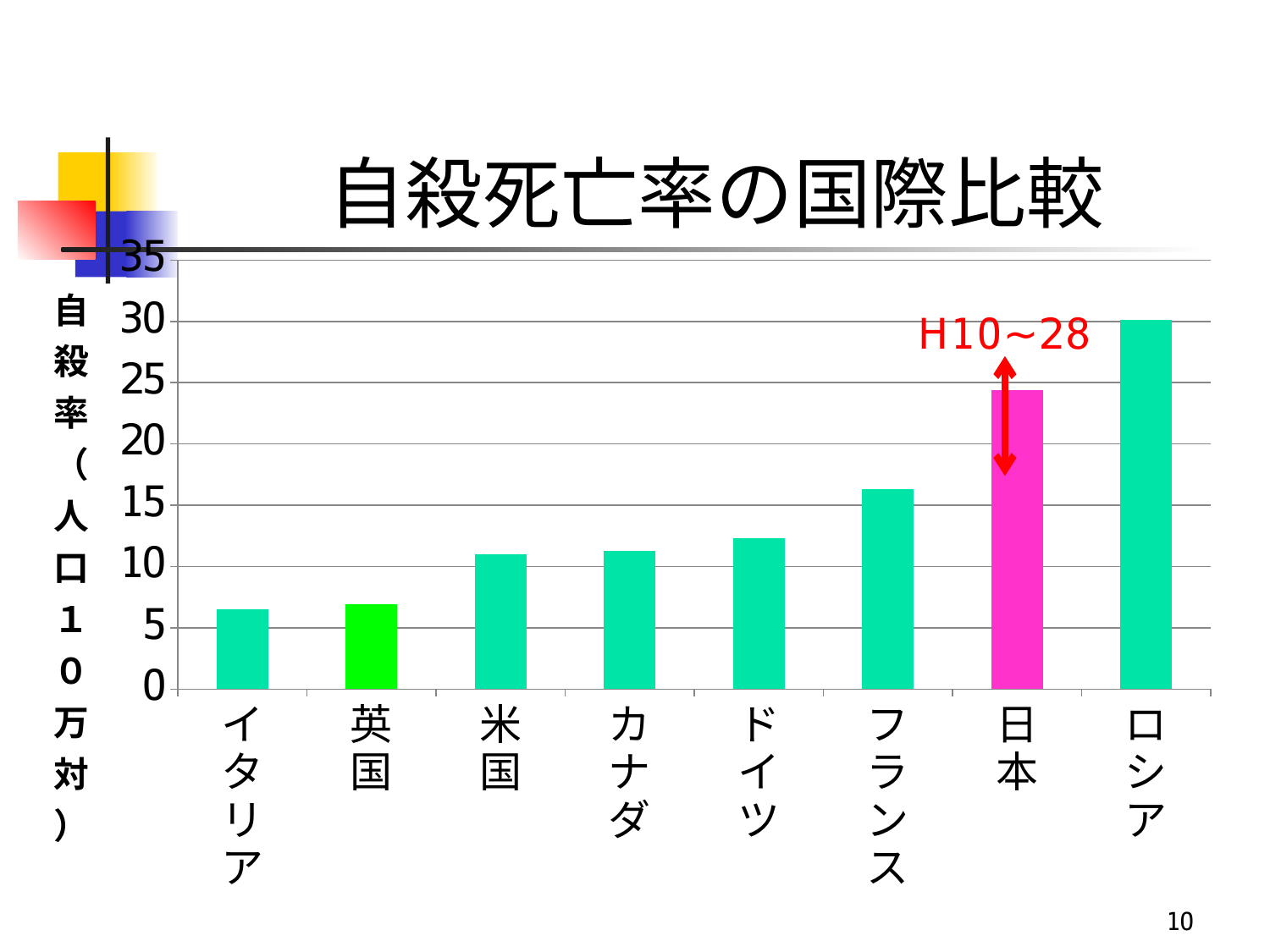

# 自殺死亡率の国際比較

### Chart

| Category |  |
|---|---|
| イタリア | 6.5 |
| 英国 | 6.9 |
| 米国 | 11.0 |
| カナダ | 11.3 |
| ドイツ | 12.3 |
| フランス | 16.3 |
| 日本 | 24.4 |
| ロシア | 30.1 |
H10~28
10